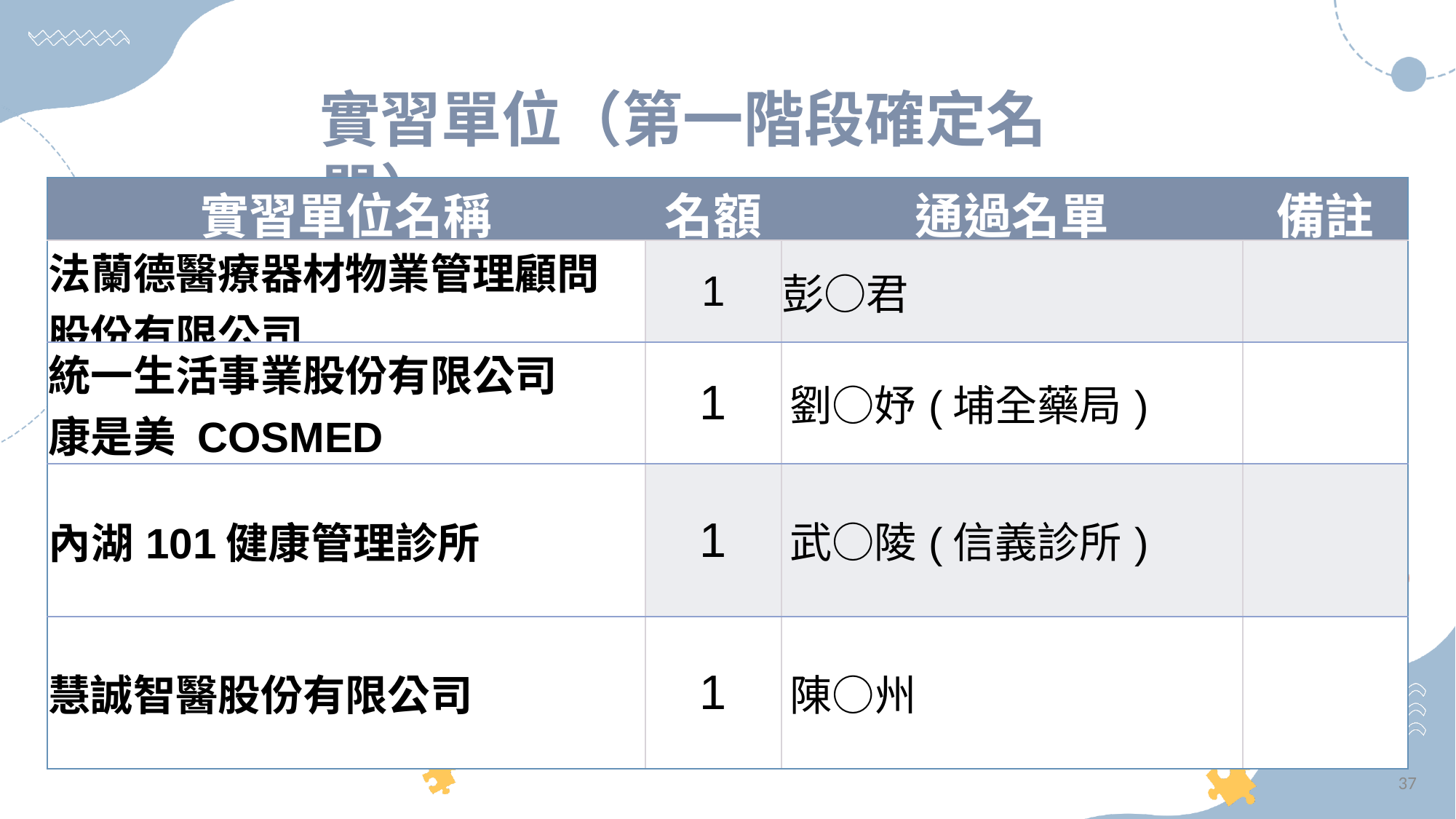

實習單位（第一階段確定名單）
| 實習單位名稱 | 名額 | 通過名單 | 備註 |
| --- | --- | --- | --- |
| 法蘭德醫療器材物業管理顧問 股份有限公司 | 1 | 彭○君 |  |
| 統一生活事業股份有限公司 康是美 COSMED | 1 | 劉○妤(埔全藥局) |  |
| 內湖101健康管理診所 | 1 | 武○陵(信義診所) |  |
| 慧誠智醫股份有限公司 | 1 | 陳○州 |  |
37